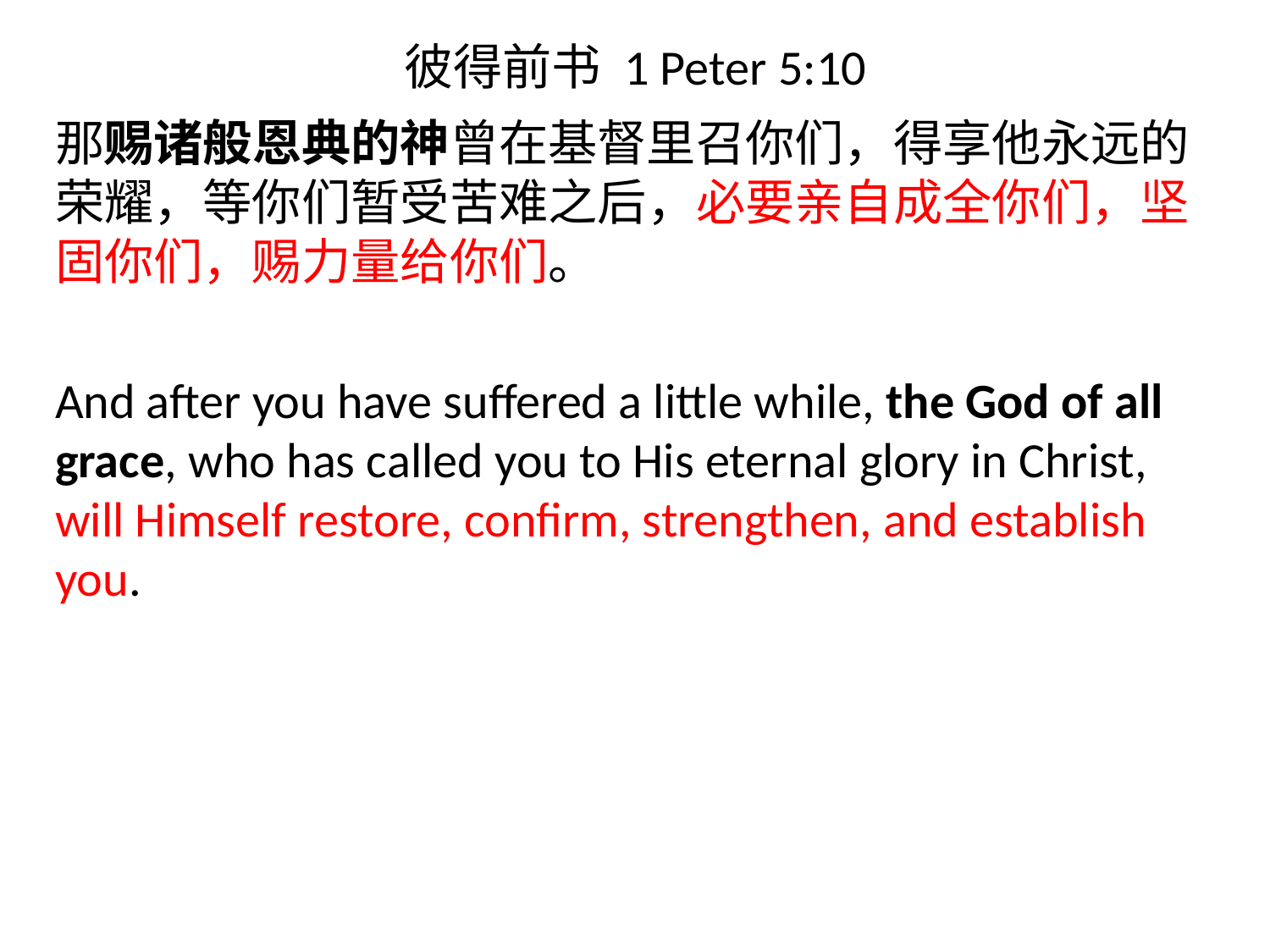

# 彼得前书 1 Peter 5:10
那赐诸般恩典的神曾在基督里召你们，得享他永远的荣耀，等你们暂受苦难之后，必要亲自成全你们，坚固你们，赐力量给你们。

And after you have suffered a little while, the God of all grace, who has called you to His eternal glory in Christ, will Himself restore, confirm, strengthen, and establish you.